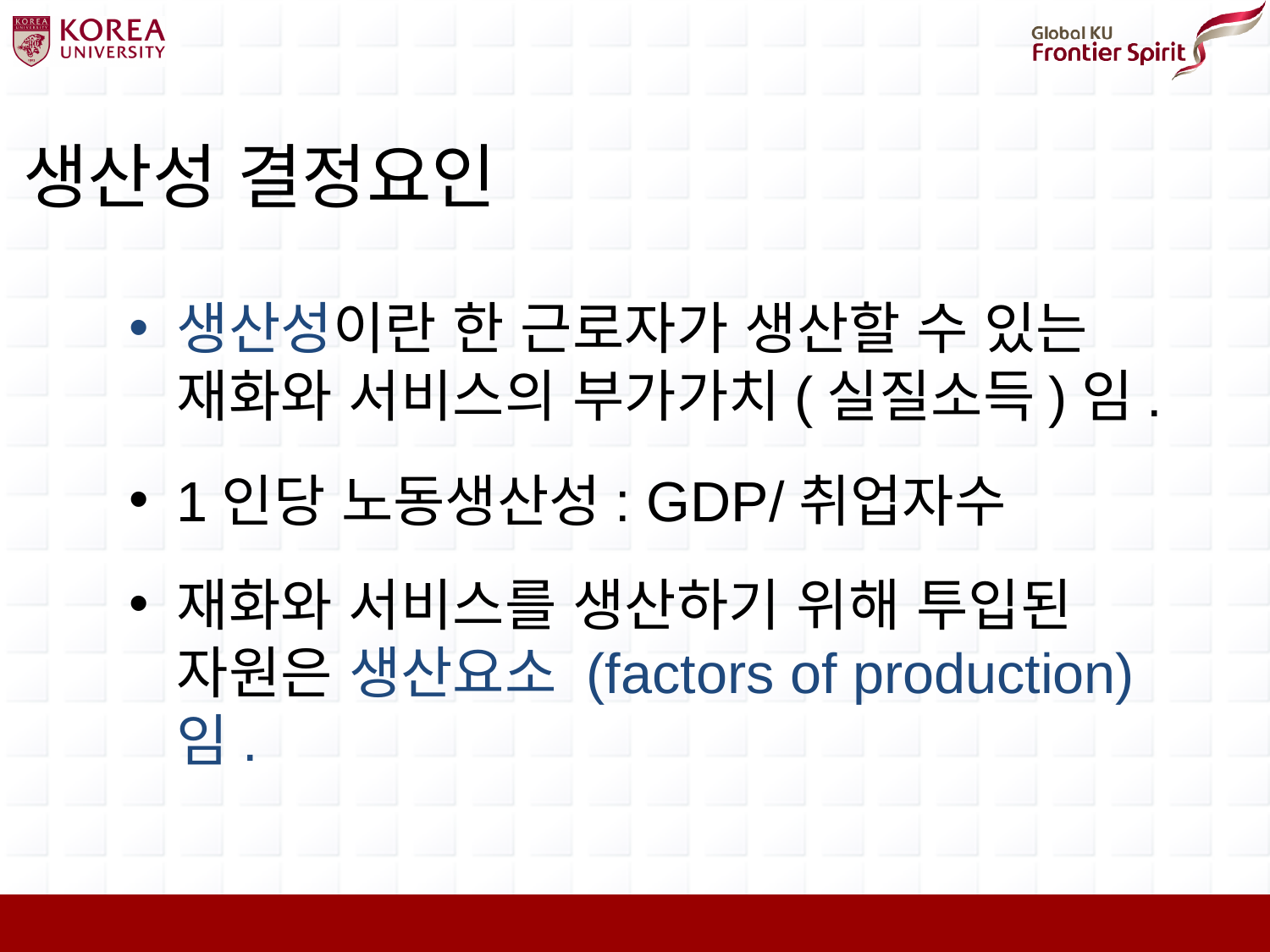

# 생산성 결정요인
생산성이란 한 근로자가 생산할 수 있는 재화와 서비스의 부가가치(실질소득)임.
1인당 노동생산성: GDP/취업자수
재화와 서비스를 생산하기 위해 투입된 자원은 생산요소 (factors of production)임.